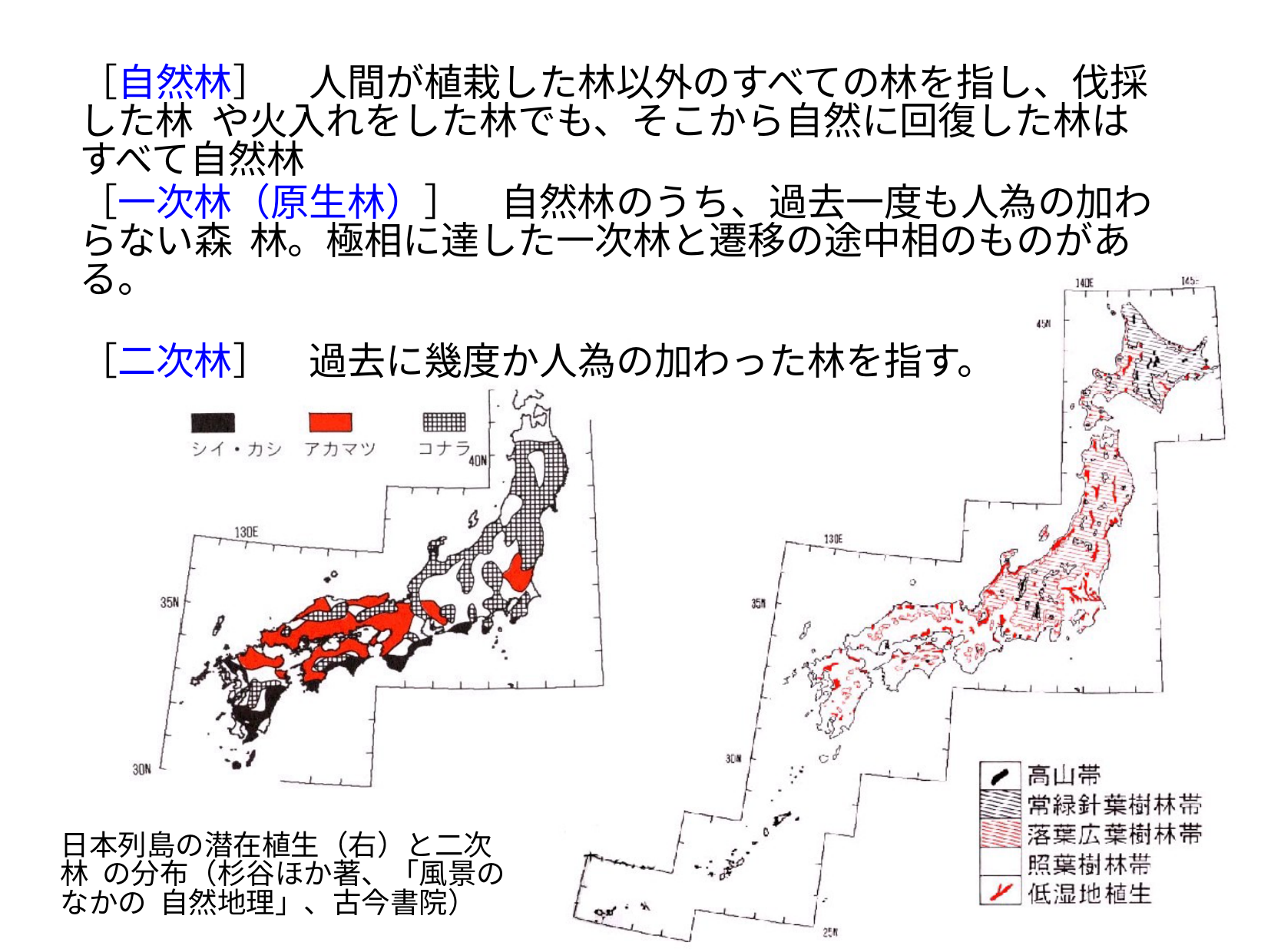

# ［自然林］　人間が植栽した林以外のすべての林を指し、伐採した林  や火入れをした林でも、そこから自然に回復した林はすべて自然林
［一次林（原生林）］　自然林のうち、過去一度も人為の加わらない森  林。極相に達した一次林と遷移の途中相のものがある。

［二次林］　過去に幾度か人為の加わった林を指す。

日本列島の潜在植生（右）と二次林  の分布（杉谷ほか著、「風景のなかの  自然地理」、古今書院）